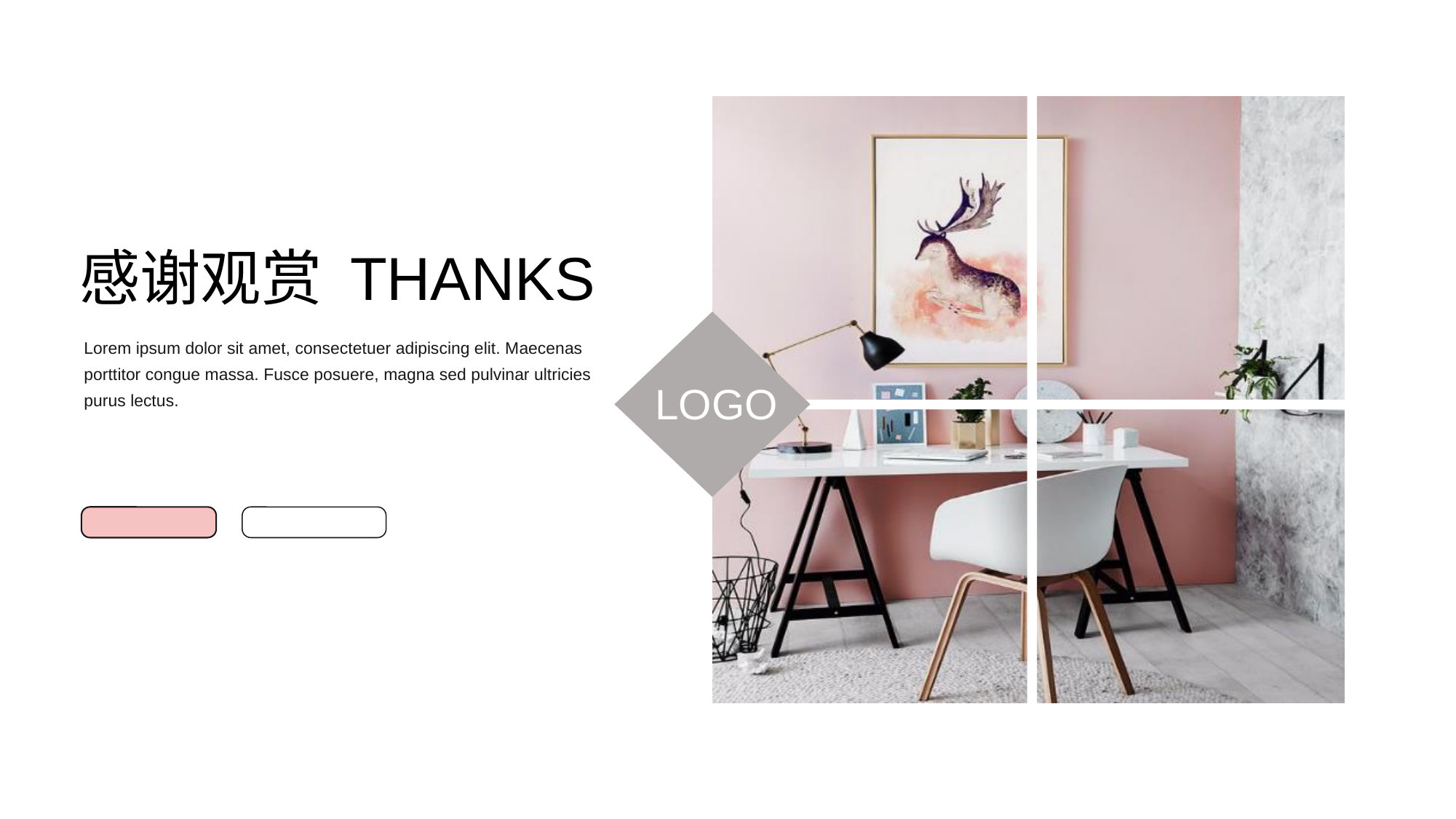

感谢观赏 THANKS

Lorem ipsum dolor sit amet, consectetuer adipiscing elit. Maecenas porttitor congue massa. Fusce posuere, magna sed pulvinar ultricies purus lectus.
LOGO